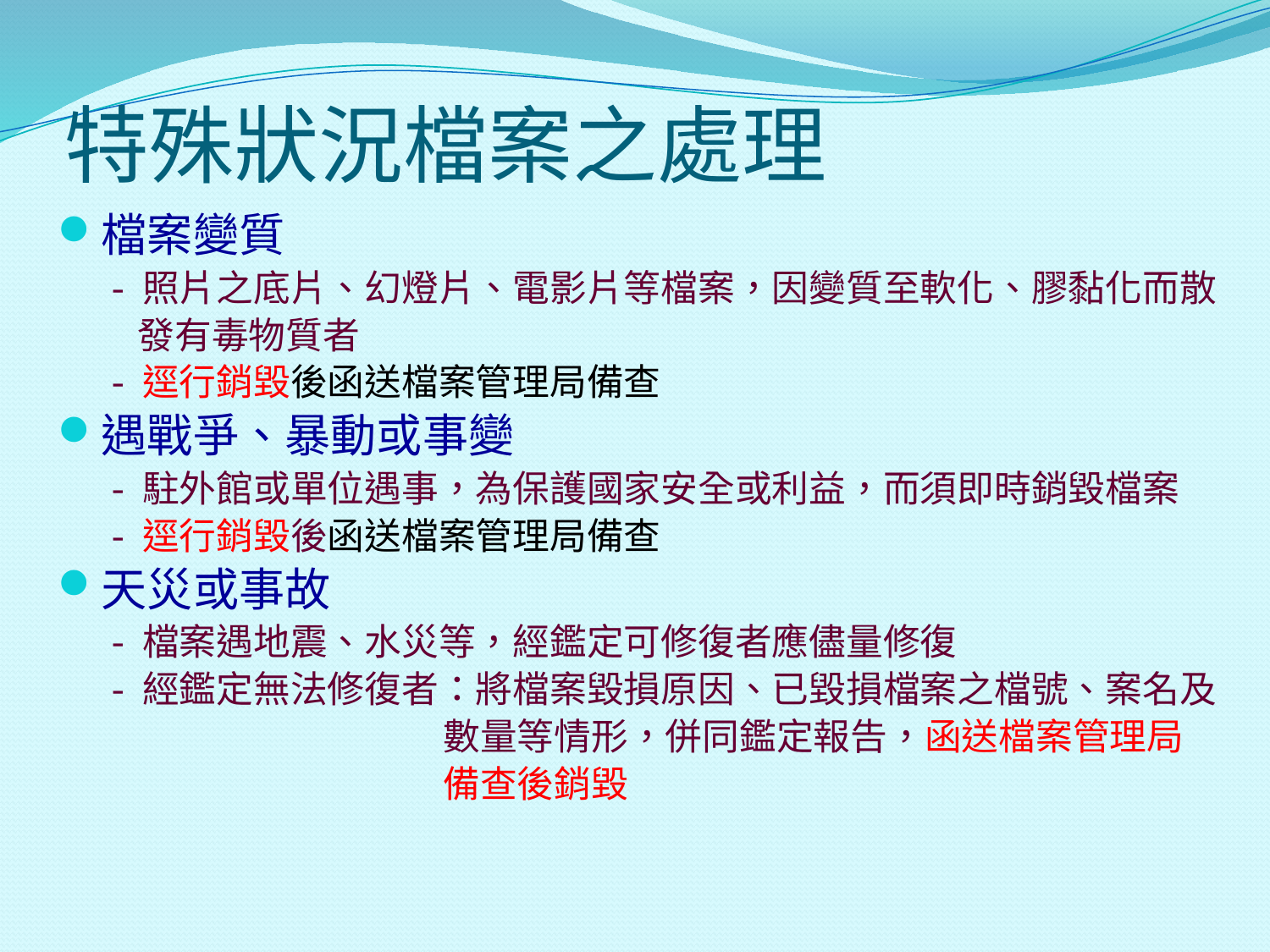

# 特殊狀況檔案之處理
檔案變質
- 照片之底片、幻燈片、電影片等檔案，因變質至軟化、膠黏化而散
  發有毒物質者
- 逕行銷毀後函送檔案管理局備查
遇戰爭、暴動或事變
- 駐外館或單位遇事，為保護國家安全或利益，而須即時銷毀檔案
- 逕行銷毀後函送檔案管理局備查
天災或事故
- 檔案遇地震、水災等，經鑑定可修復者應儘量修復
- 經鑑定無法修復者：將檔案毀損原因、已毀損檔案之檔號、案名及
                                       數量等情形，併同鑑定報告，函送檔案管理局
                                       備查後銷毀